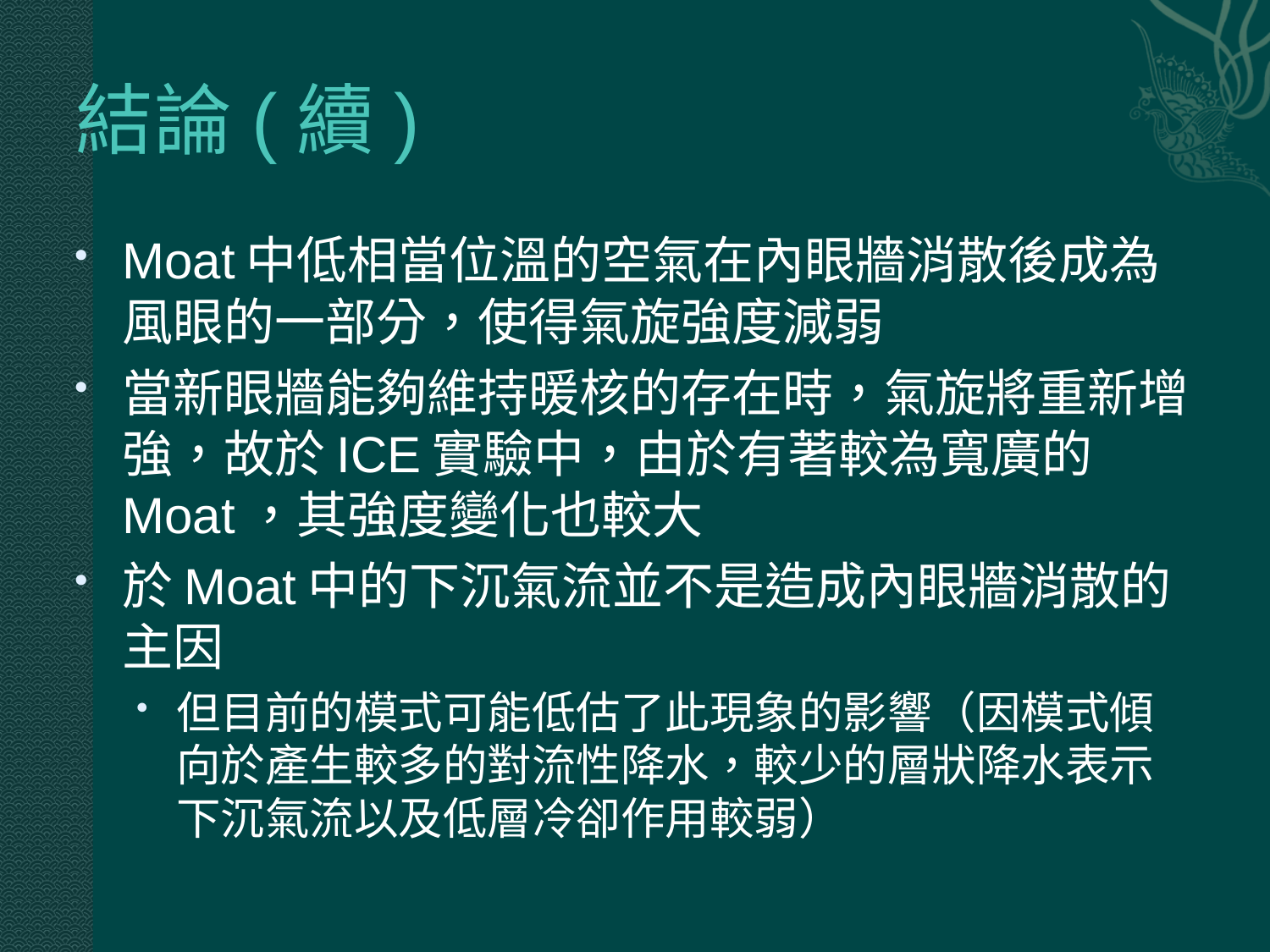

# 結論(續)
Moat中低相當位溫的空氣在內眼牆消散後成為風眼的一部分，使得氣旋強度減弱
當新眼牆能夠維持暖核的存在時，氣旋將重新增強，故於ICE實驗中，由於有著較為寬廣的Moat，其強度變化也較大
於Moat中的下沉氣流並不是造成內眼牆消散的主因
但目前的模式可能低估了此現象的影響（因模式傾向於產生較多的對流性降水，較少的層狀降水表示下沉氣流以及低層冷卻作用較弱）